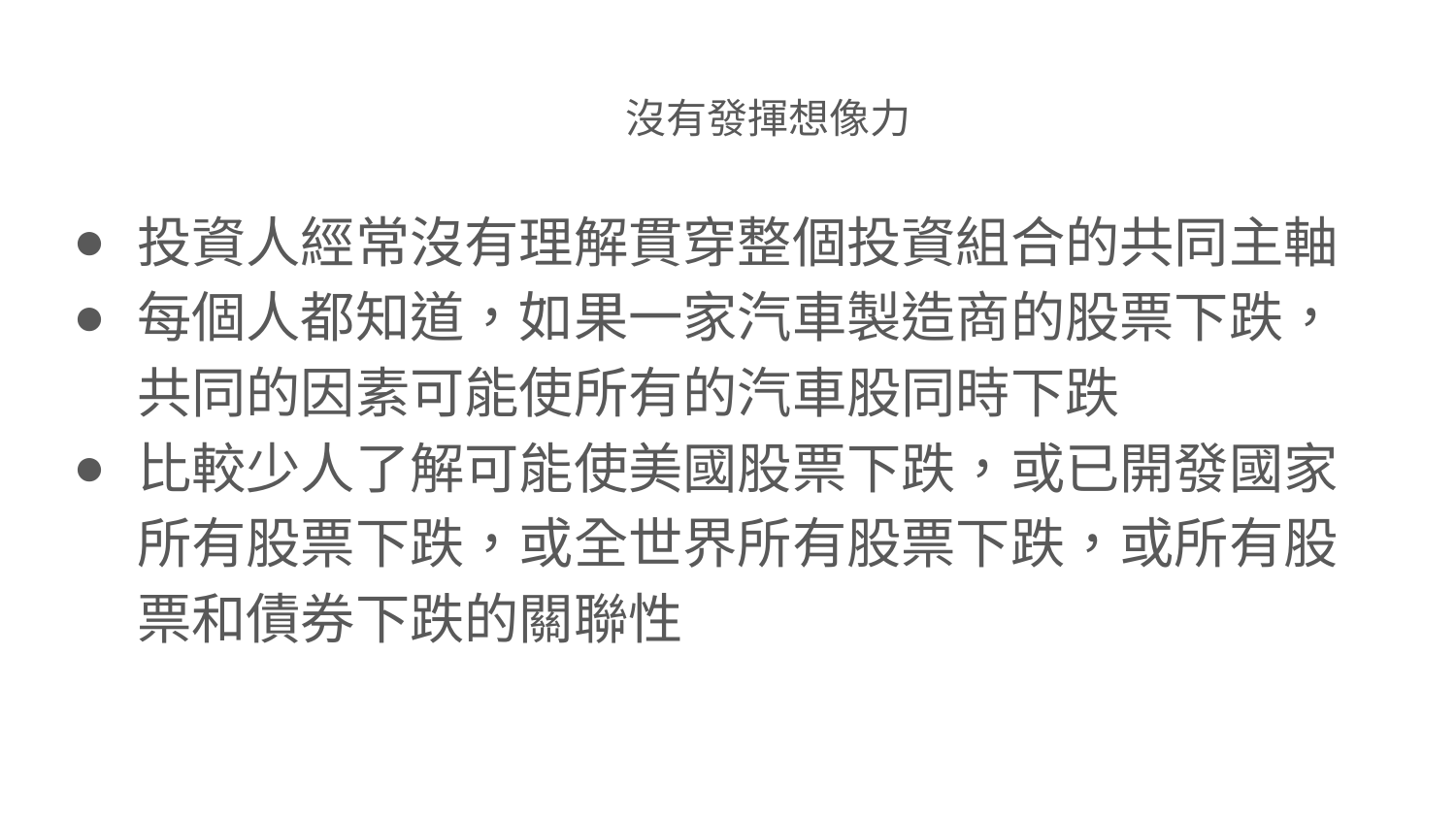

# 沒有發揮想像力

投資人經常沒有理解貫穿整個投資組合的共同主軸
每個人都知道，如果一家汽車製造商的股票下跌，共同的因素可能使所有的汽車股同時下跌
比較少人了解可能使美國股票下跌，或已開發國家所有股票下跌，或全世界所有股票下跌，或所有股票和債券下跌的關聯性